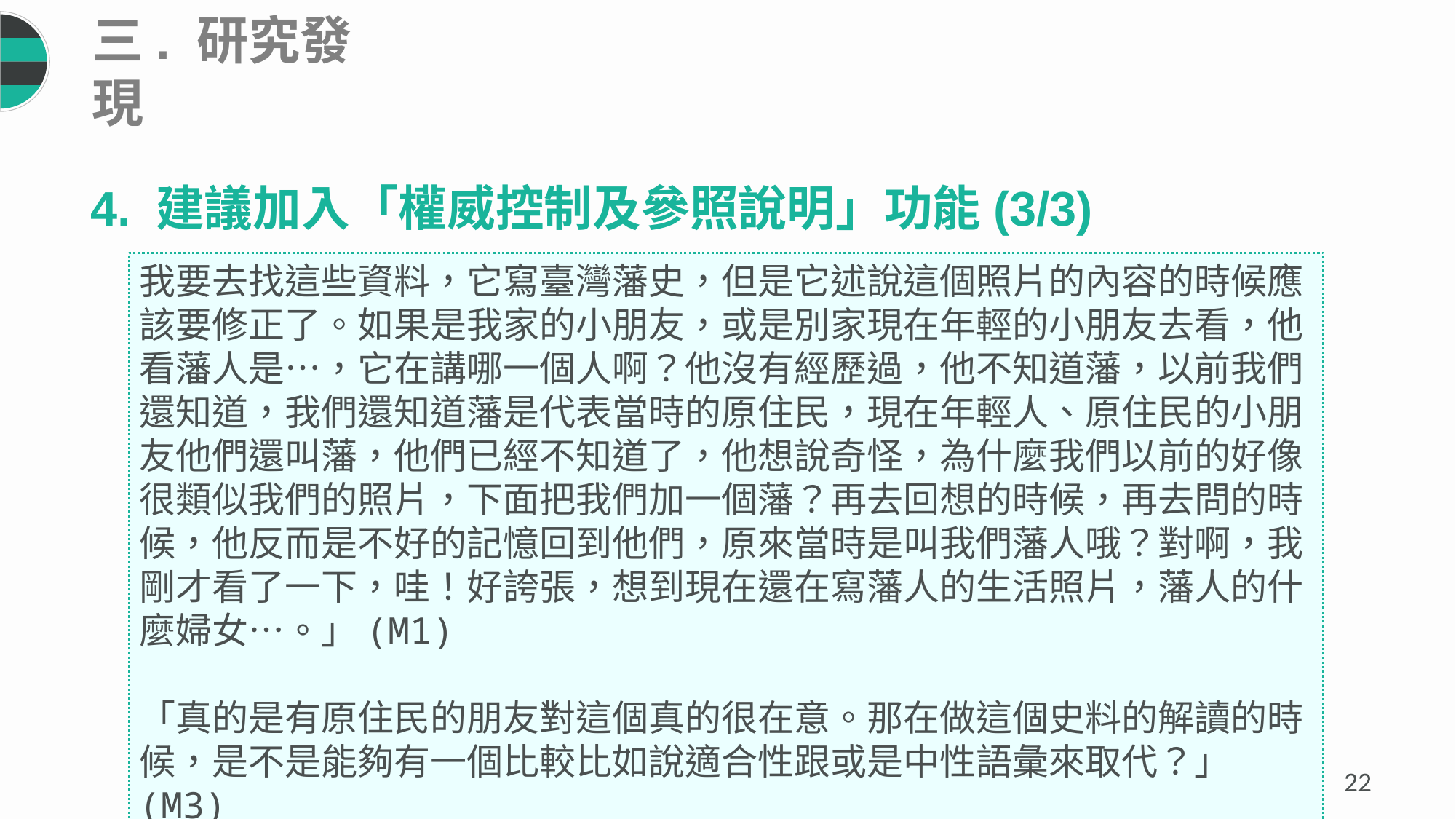

三. 研究發現
4. 建議加入「權威控制及參照說明」功能(3/3)
我要去找這些資料，它寫臺灣藩史，但是它述說這個照片的內容的時候應該要修正了。如果是我家的小朋友，或是別家現在年輕的小朋友去看，他看藩人是…，它在講哪一個人啊？他沒有經歷過，他不知道藩，以前我們還知道，我們還知道藩是代表當時的原住民，現在年輕人、原住民的小朋友他們還叫藩，他們已經不知道了，他想說奇怪，為什麼我們以前的好像很類似我們的照片，下面把我們加一個藩？再去回想的時候，再去問的時候，他反而是不好的記憶回到他們，原來當時是叫我們藩人哦？對啊，我剛才看了一下，哇！好誇張，想到現在還在寫藩人的生活照片，藩人的什麼婦女…。」(M1)

「真的是有原住民的朋友對這個真的很在意。那在做這個史料的解讀的時候，是不是能夠有一個比較比如說適合性跟或是中性語彙來取代？」(M3)
22